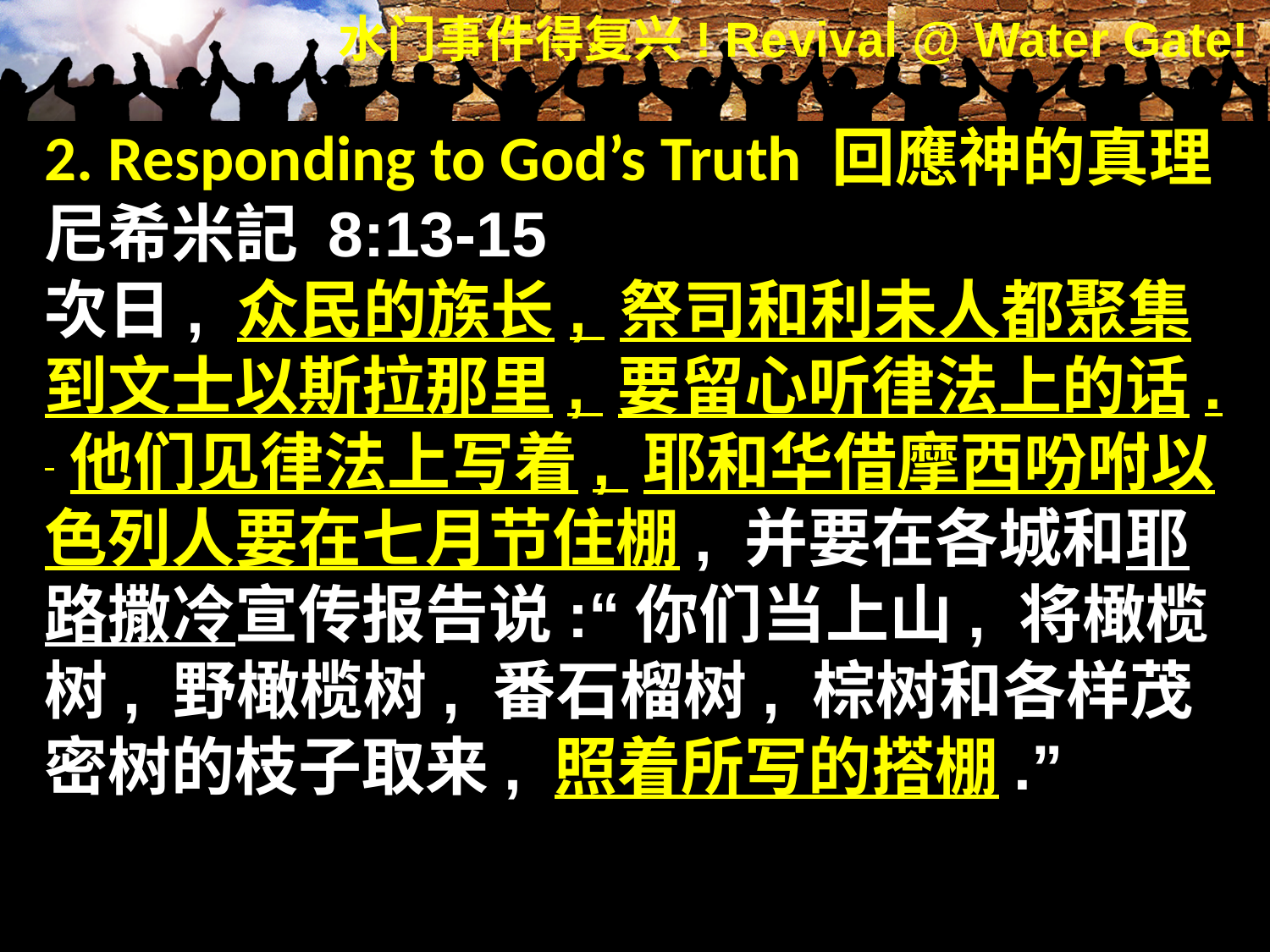

2. Responding to God’s Truth 回應神的真理
尼希米記 8:13-15
次日, 众民的族长, 祭司和利未人都聚集到文士以斯拉那里, 要留心听律法上的话.  他们见律法上写着, 耶和华借摩西吩咐以色列人要在七月节住棚, 并要在各城和耶路撒冷宣传报告说:“你们当上山, 将橄榄树, 野橄榄树, 番石榴树, 棕树和各样茂密树的枝子取来, 照着所写的搭棚.”